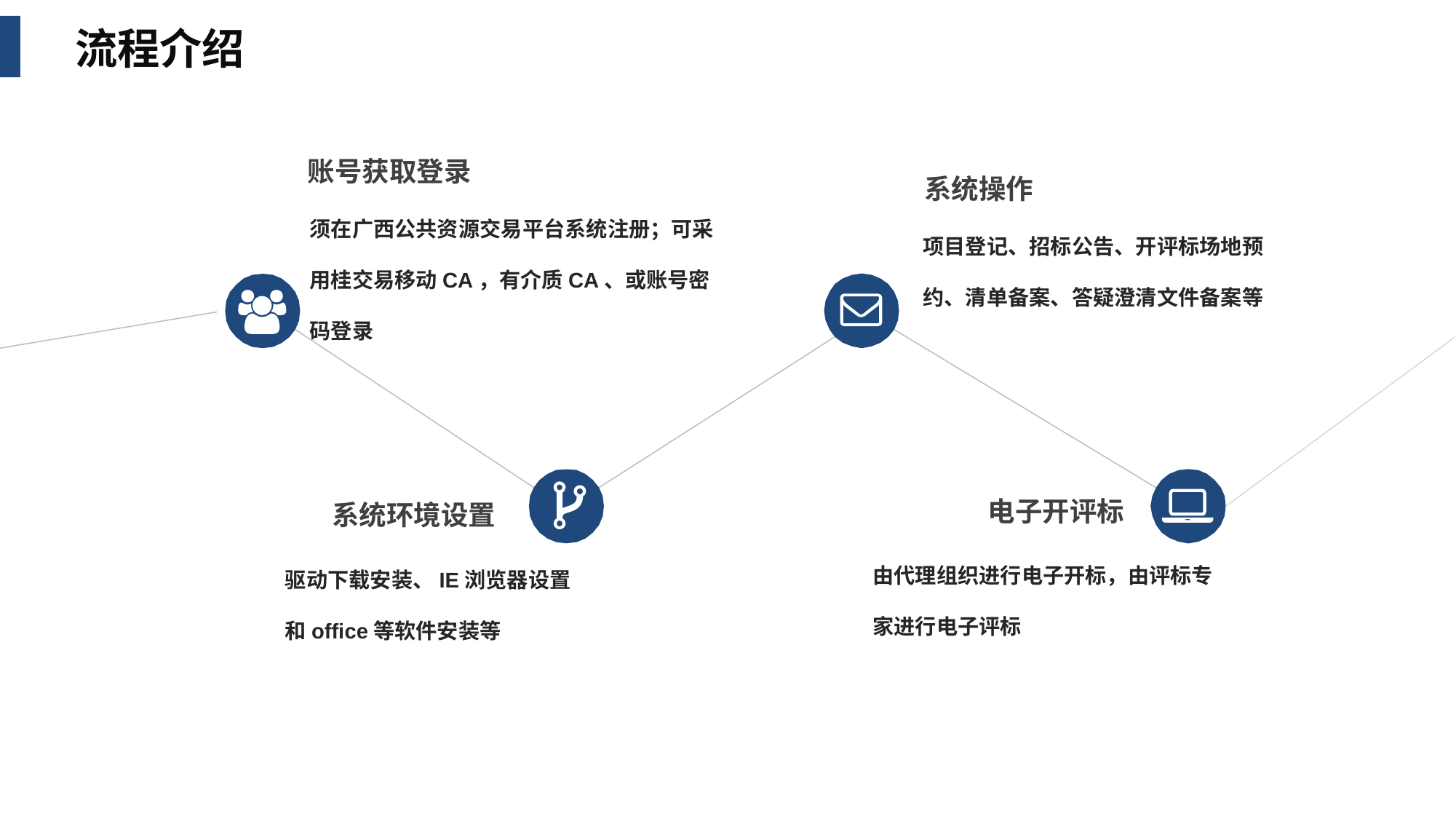

流程介绍
账号获取登录
须在广西公共资源交易平台系统注册；可采用桂交易移动CA，有介质CA、或账号密码登录
系统操作
项目登记、招标公告、开评标场地预约、清单备案、答疑澄清文件备案等

电子开评标
由代理组织进行电子开标，由评标专家进行电子评标
系统环境设置
驱动下载安装、IE浏览器设置和office等软件安装等